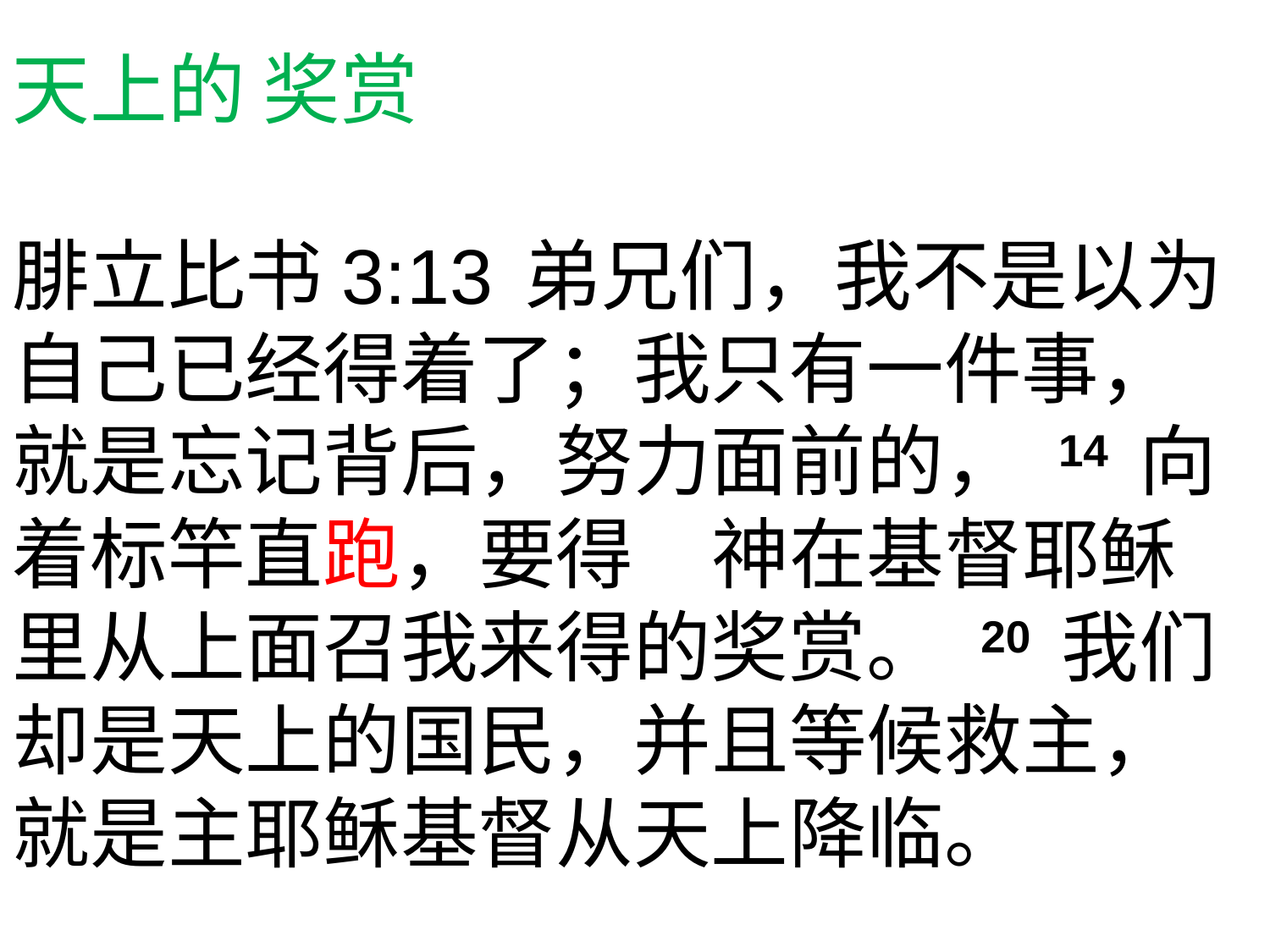

天上的 奖赏

腓立比书3:13 弟兄们，我不是以为自己已经得着了；我只有一件事，就是忘记背后，努力面前的， 14 向着标竿直跑，要得　神在基督耶稣里从上面召我来得的奖赏。 20 我们却是天上的国民，并且等候救主，就是主耶稣基督从天上降临。